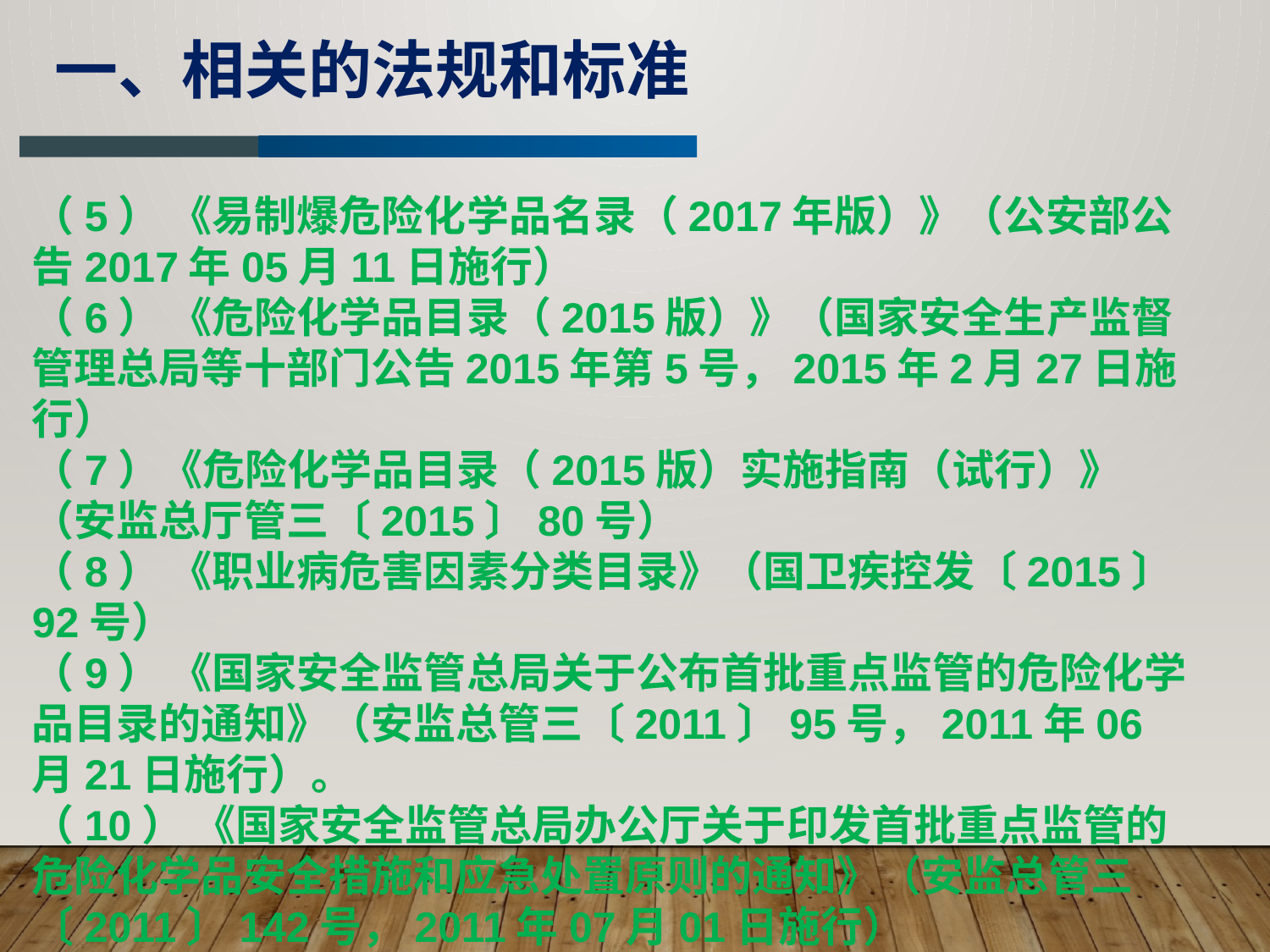

一、相关的法规和标准

（5） 《易制爆危险化学品名录（2017年版）》（公安部公告2017年05月11日施行）
（6） 《危险化学品目录（2015版）》（国家安全生产监督管理总局等十部门公告2015年第5号，2015年2月27日施行）
（7）《危险化学品目录（2015版）实施指南（试行）》（安监总厅管三〔2015〕80号）
（8） 《职业病危害因素分类目录》（国卫疾控发〔2015〕92号）
（9） 《国家安全监管总局关于公布首批重点监管的危险化学品目录的通知》（安监总管三〔2011〕95号，2011年06月21日施行）。
（10） 《国家安全监管总局办公厅关于印发首批重点监管的危险化学品安全措施和应急处置原则的通知》（安监总管三〔2011〕142号，2011年07月01日施行）